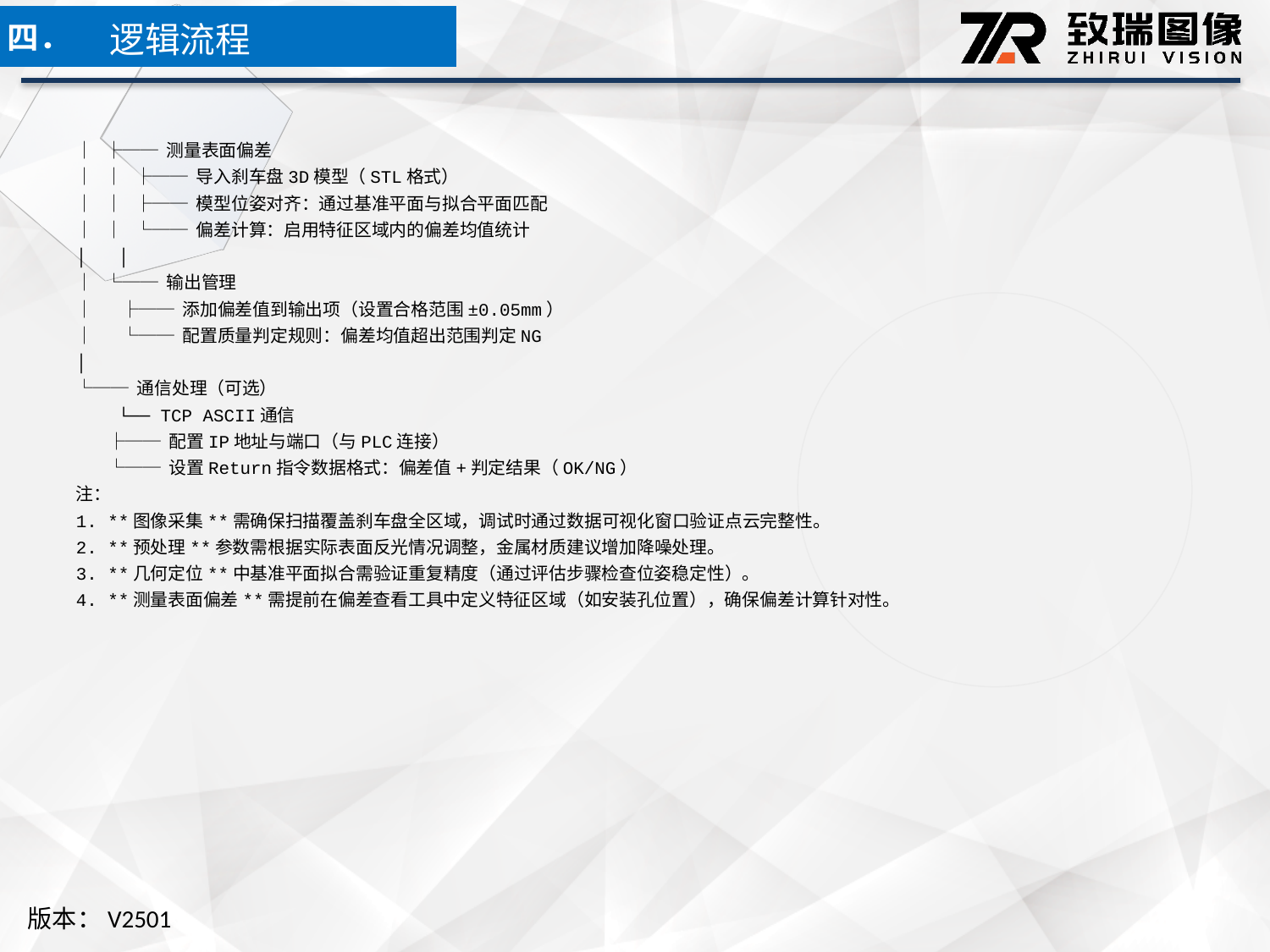

逻辑流程
四．

│   ├── 测量表面偏差
│   │   ├── 导入刹车盘3D模型（STL格式）
│   │   ├── 模型位姿对齐：通过基准平面与拟合平面匹配
│   │   └── 偏差计算：启用特征区域内的偏差均值统计
│   │
│   └── 输出管理
│       ├── 添加偏差值到输出项（设置合格范围±0.05mm）
│       └── 配置质量判定规则：偏差均值超出范围判定NG
│
└── 通信处理（可选）
    └── TCP ASCII通信
        ├── 配置IP地址与端口（与PLC连接）
        └── 设置Return指令数据格式：偏差值+判定结果（OK/NG）
注：
1. **图像采集**需确保扫描覆盖刹车盘全区域，调试时通过数据可视化窗口验证点云完整性。
2. **预处理**参数需根据实际表面反光情况调整，金属材质建议增加降噪处理。
3. **几何定位**中基准平面拟合需验证重复精度（通过评估步骤检查位姿稳定性）。
4. **测量表面偏差**需提前在偏差查看工具中定义特征区域（如安装孔位置），确保偏差计算针对性。